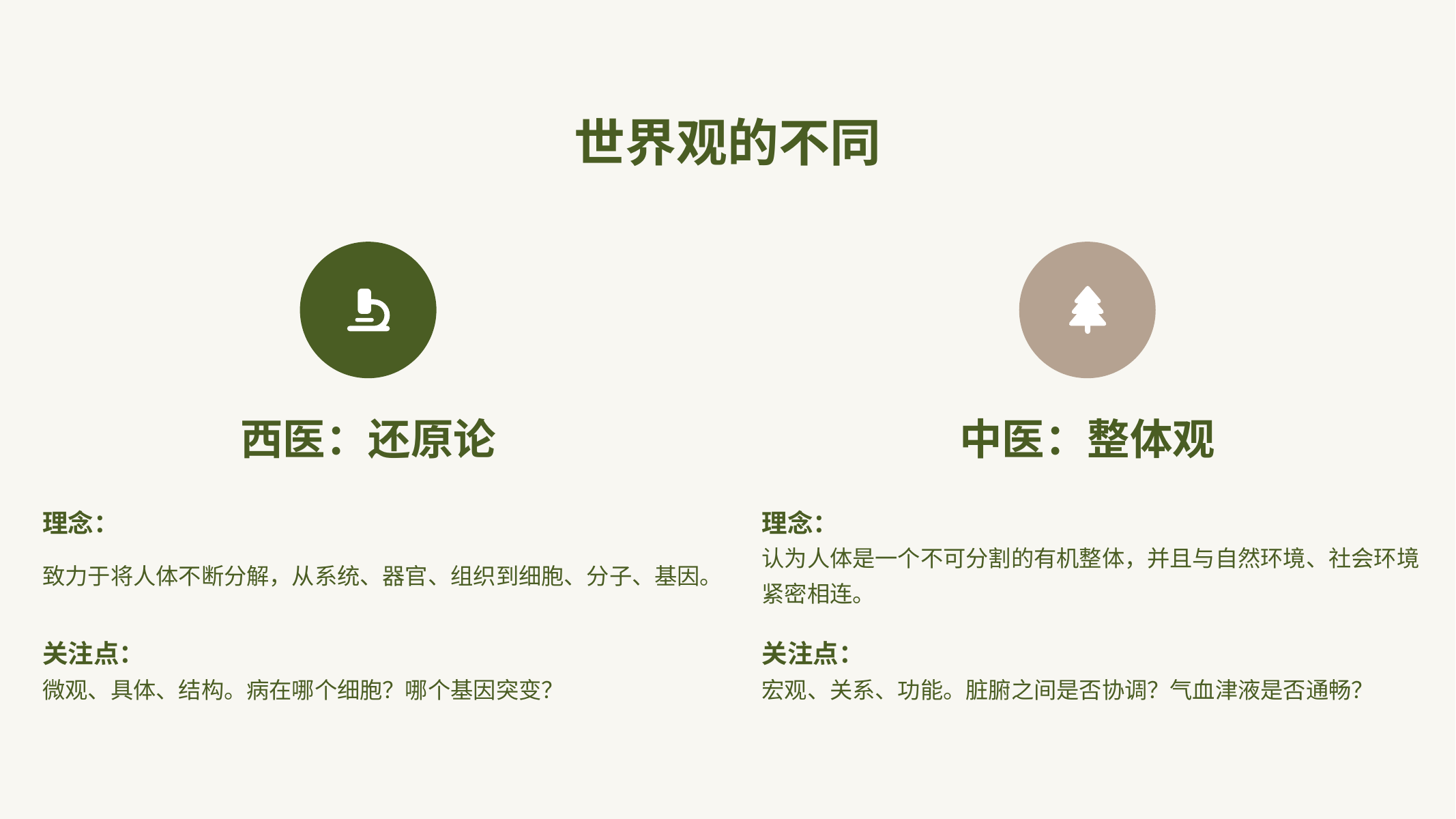

世界观的不同

西医：还原论
中医：整体观
理念：
理念：
致力于将人体不断分解，从系统、器官、组织到细胞、分子、基因。
认为人体是一个不可分割的有机整体，并且与自然环境、社会环境紧密相连。
关注点：
关注点：
微观、具体、结构。病在哪个细胞？哪个基因突变？
宏观、关系、功能。脏腑之间是否协调？气血津液是否通畅？